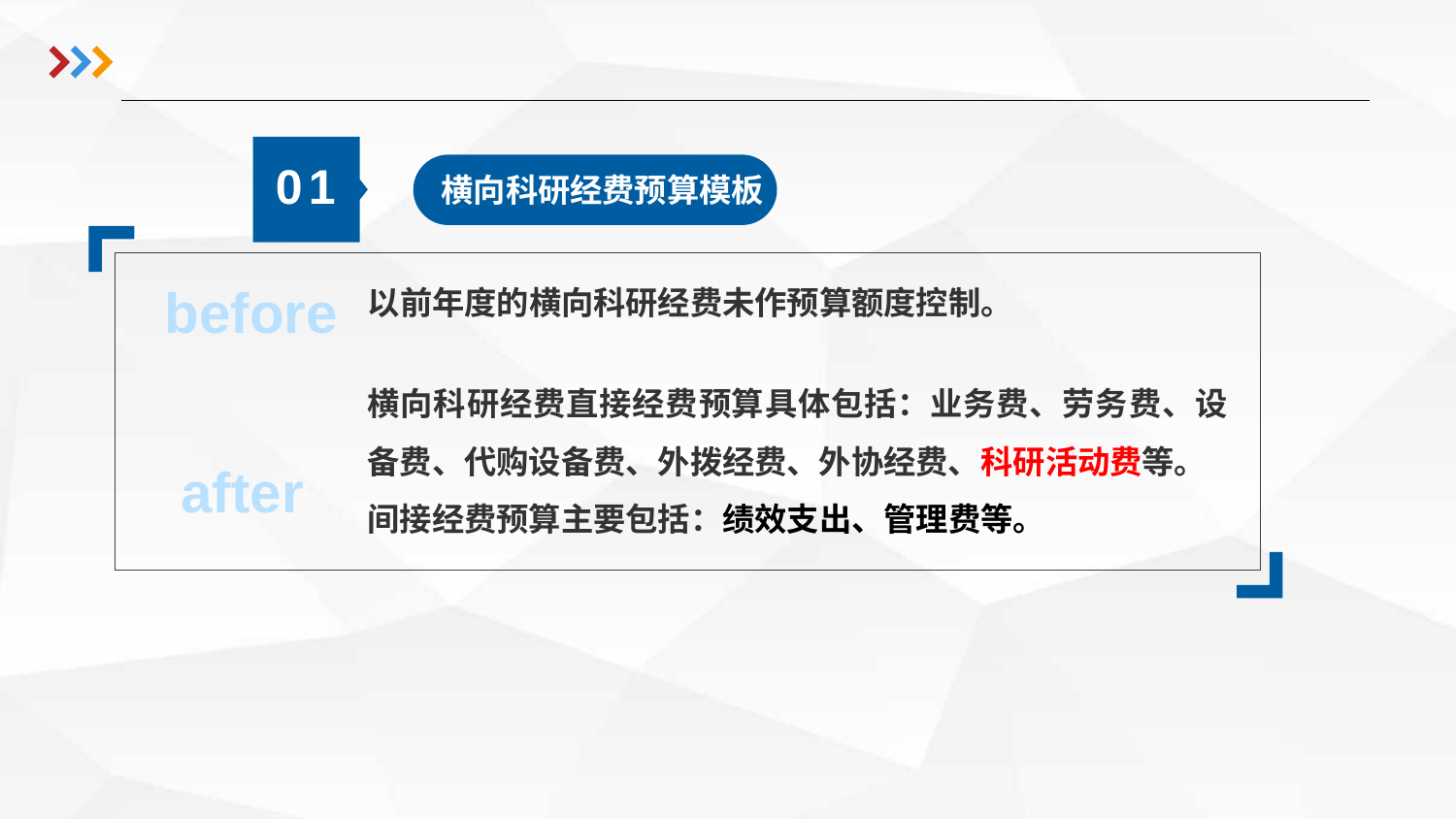

01

横向科研经费预算模板

以前年度的横向科研经费未作预算额度控制。

before

横向科研经费直接经费预算具体包括：业务费、劳务费、设备费、代购设备费、外拨经费、外协经费、科研活动费等。
间接经费预算主要包括：绩效支出、管理费等。

after